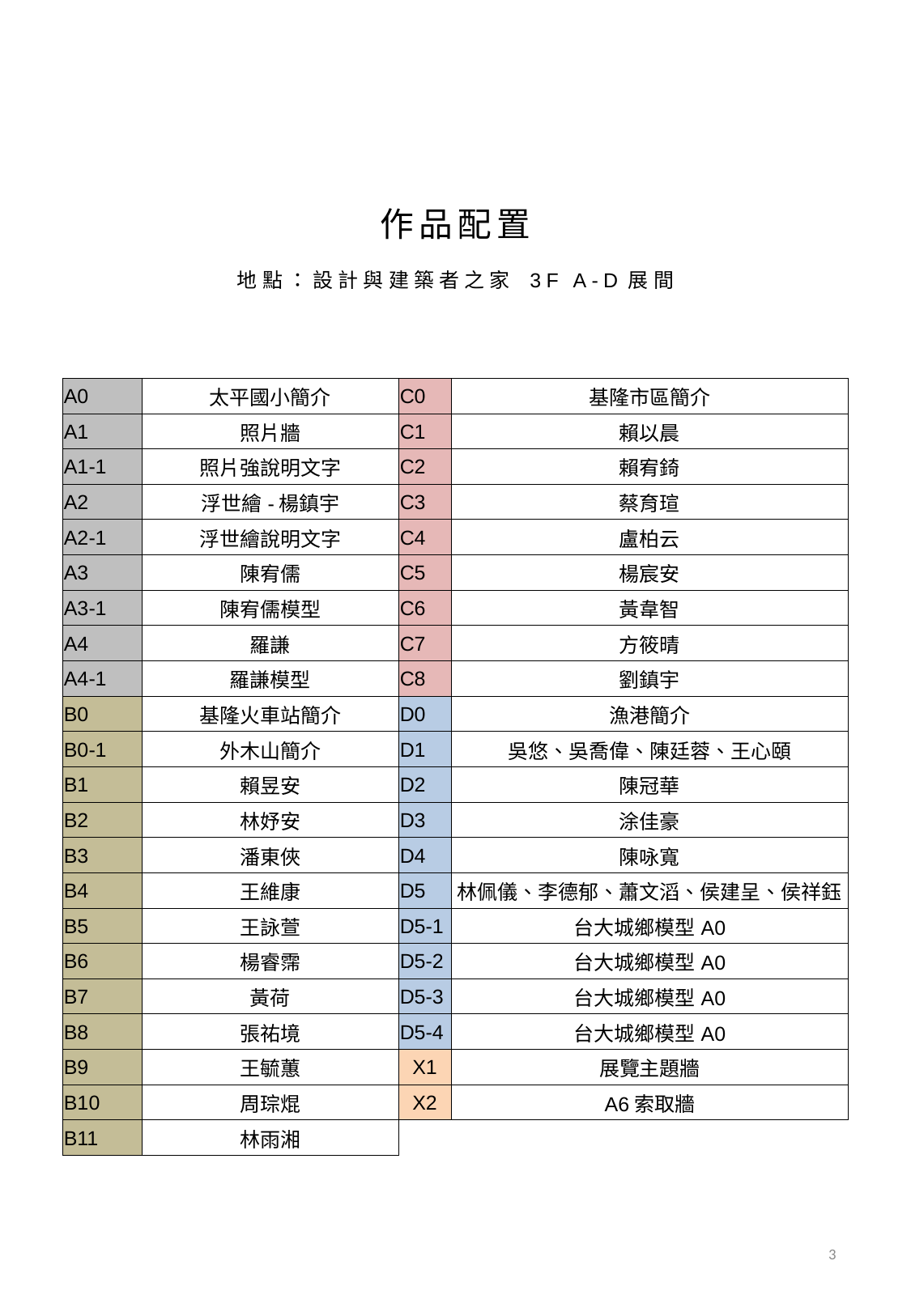

作品配置
地點：設計與建築者之家 3F A-D展間
| A0 | 太平國小簡介 | C0 | 基隆市區簡介 |
| --- | --- | --- | --- |
| A1 | 照片牆 | C1 | 賴以晨 |
| A1-1 | 照片強說明文字 | C2 | 賴宥錡 |
| A2 | 浮世繪-楊鎮宇 | C3 | 蔡育瑄 |
| A2-1 | 浮世繪說明文字 | C4 | 盧柏云 |
| A3 | 陳宥儒 | C5 | 楊宸安 |
| A3-1 | 陳宥儒模型 | C6 | 黃韋智 |
| A4 | 羅謙 | C7 | 方筱晴 |
| A4-1 | 羅謙模型 | C8 | 劉鎮宇 |
| B0 | 基隆火車站簡介 | D0 | 漁港簡介 |
| B0-1 | 外木山簡介 | D1 | 吳悠、吳喬偉、陳廷蓉、王心頤 |
| B1 | 賴昱安 | D2 | 陳冠華 |
| B2 | 林妤安 | D3 | 涂佳豪 |
| B3 | 潘東俠 | D4 | 陳咏寬 |
| B4 | 王維康 | D5 | 林佩儀、李德郁、蕭文滔、侯建呈、侯祥鈺 |
| B5 | 王詠萱 | D5-1 | 台大城鄉模型A0 |
| B6 | 楊睿霈 | D5-2 | 台大城鄉模型A0 |
| B7 | 黃荷 | D5-3 | 台大城鄉模型A0 |
| B8 | 張祐境 | D5-4 | 台大城鄉模型A0 |
| B9 | 王毓蕙 | X1 | 展覽主題牆 |
| B10 | 周琮焜 | X2 | A6索取牆 |
| B11 | 林雨湘 |  |  |
3